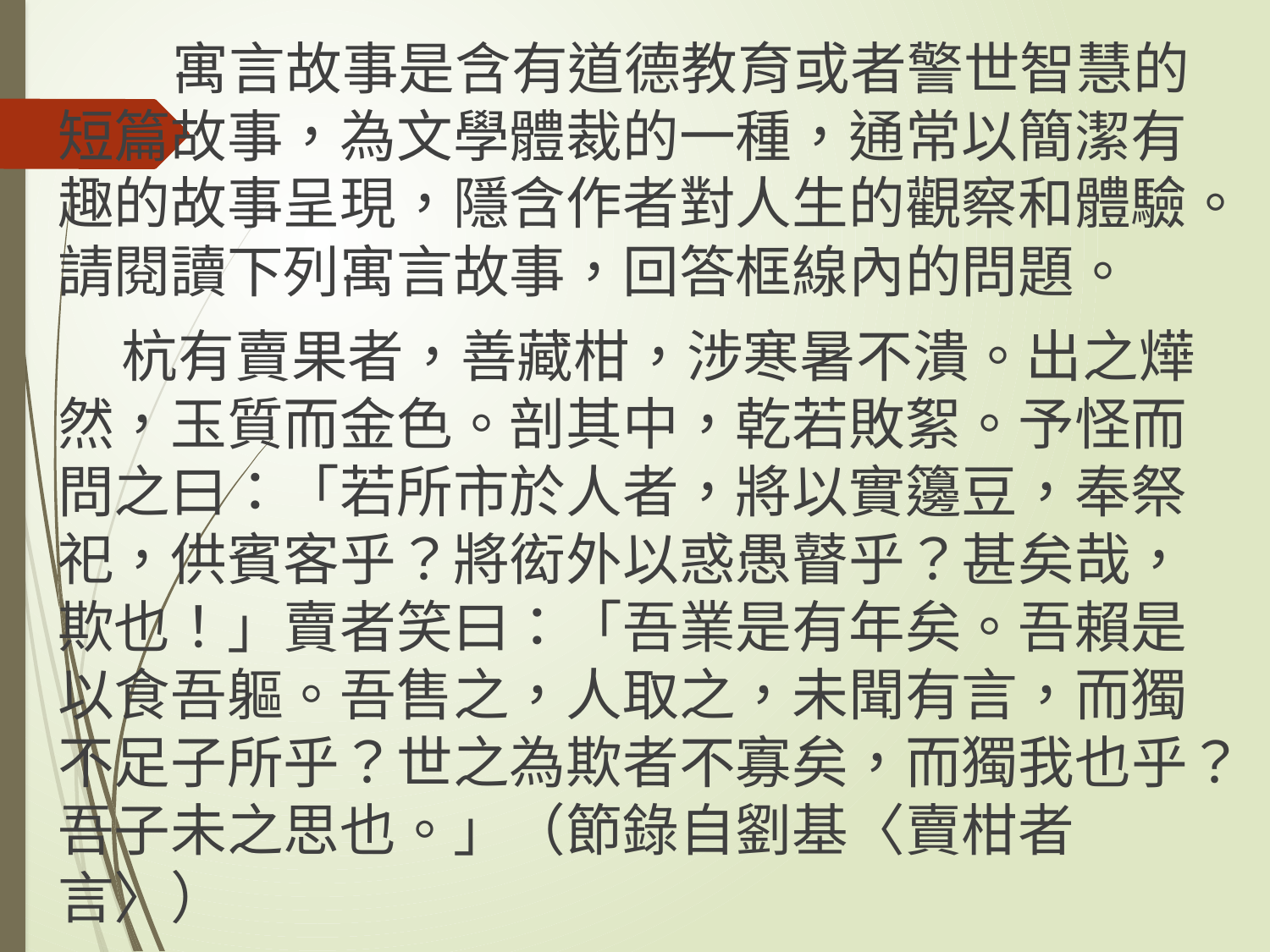

寓言故事是含有道德教育或者警世智慧的短篇故事，為文學體裁的一種，通常以簡潔有趣的故事呈現，隱含作者對人生的觀察和體驗。請閱讀下列寓言故事，回答框線內的問題。
    杭有賣果者，善藏柑，涉寒暑不潰。出之燁然，玉質而金色。剖其中，乾若敗絮。予怪而問之曰：「若所市於人者，將以實籩豆，奉祭祀，供賓客乎？將衒外以惑愚瞽乎？甚矣哉，欺也！」賣者笑曰：「吾業是有年矣。吾賴是以食吾軀。吾售之，人取之，未聞有言，而獨不足子所乎？世之為欺者不寡矣，而獨我也乎？吾子未之思也。」（節錄自劉基〈賣柑者言〉）